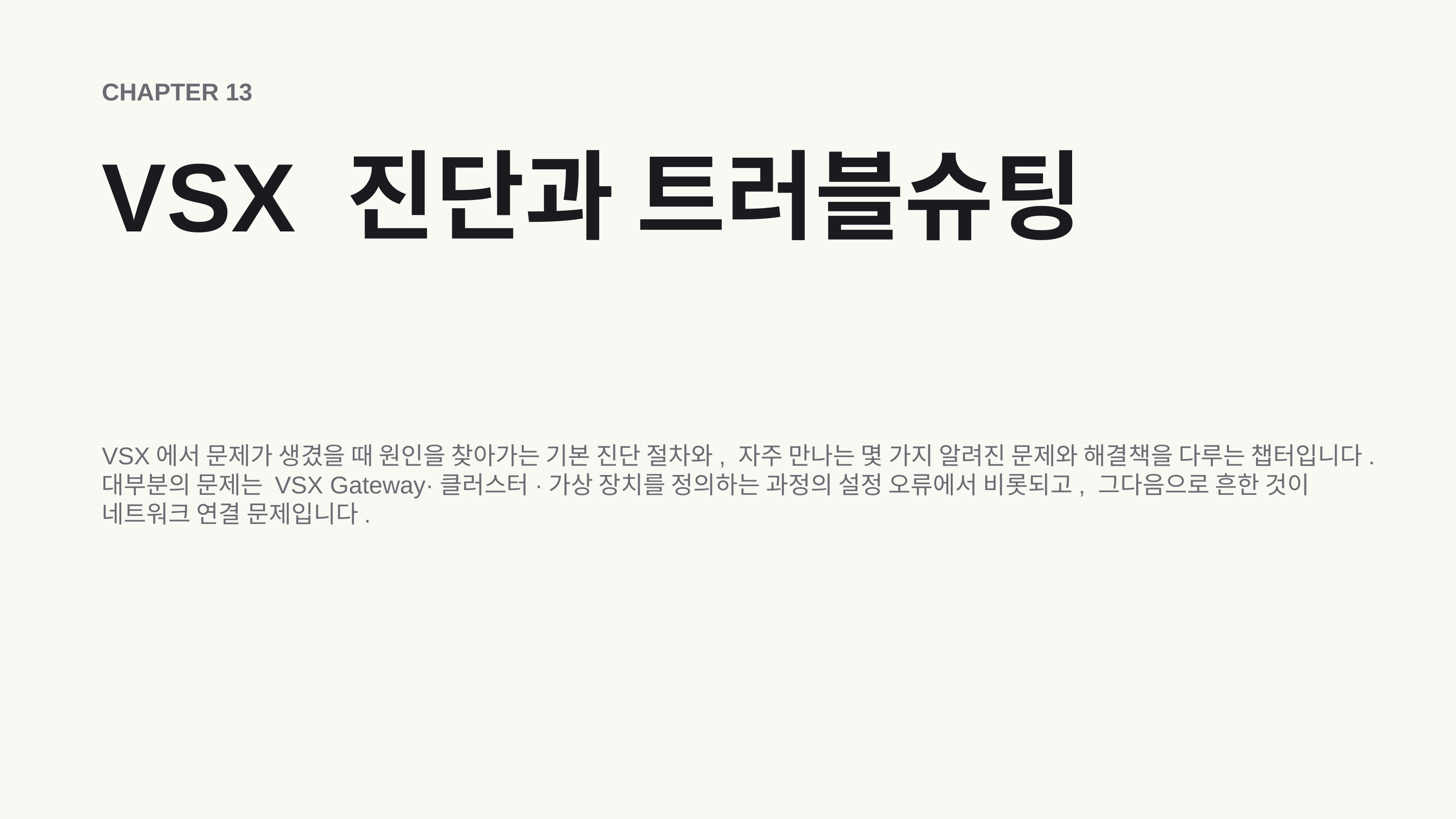

CHAPTER 13
VSX 진단과 트러블슈팅
VSX에서 문제가 생겼을 때 원인을 찾아가는 기본 진단 절차와, 자주 만나는 몇 가지 알려진 문제와 해결책을 다루는 챕터입니다. 대부분의 문제는 VSX Gateway·클러스터·가상 장치를 정의하는 과정의 설정 오류에서 비롯되고, 그다음으로 흔한 것이 네트워크 연결 문제입니다.